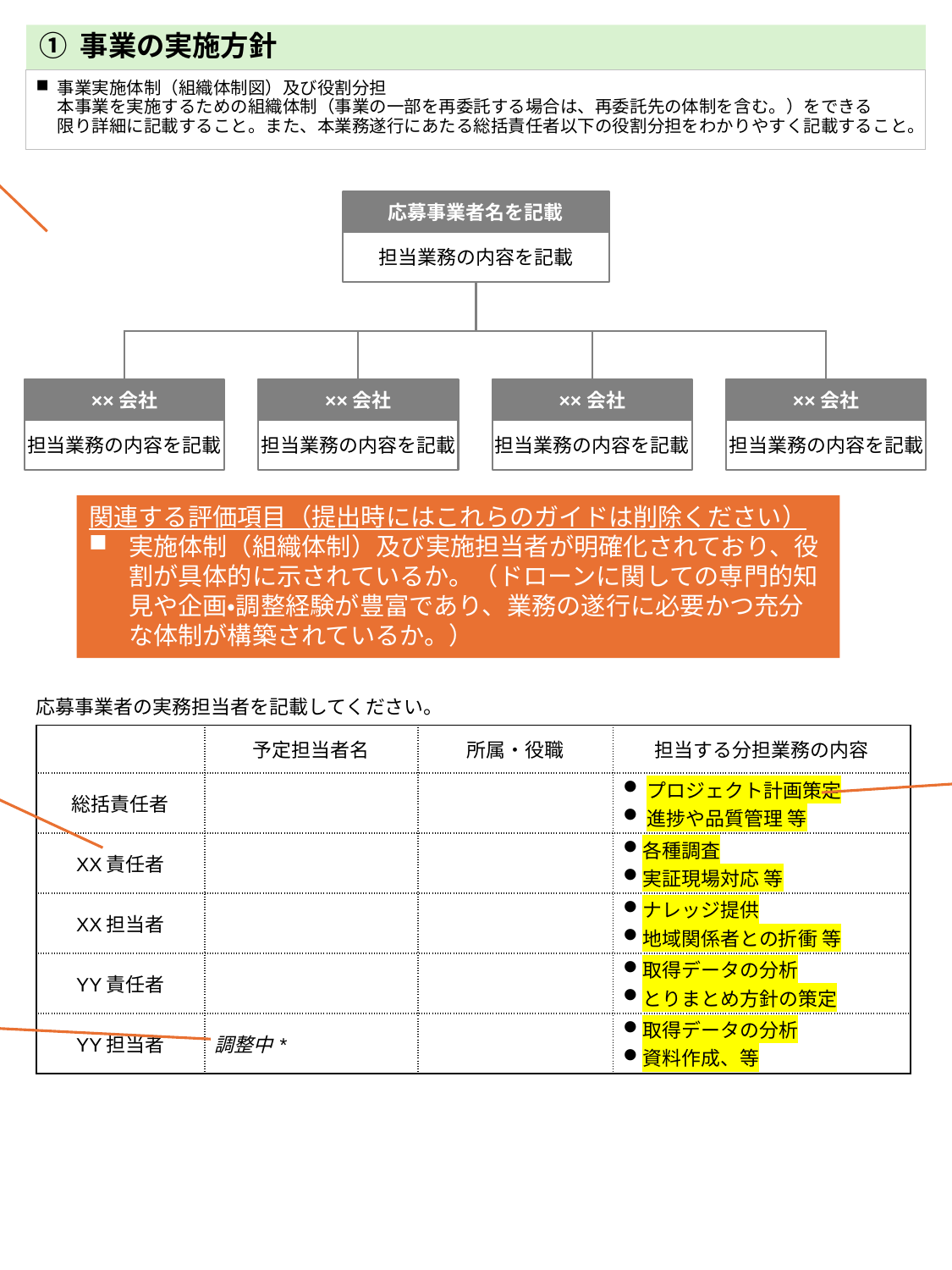

# ① 事業の実施方針
事業実施体制（組織体制図）及び役割分担
本事業を実施するための組織体制（事業の一部を再委託する場合は、再委託先の体制を含む。）をできる
限り詳細に記載すること。また、本業務遂行にあたる総括責任者以下の役割分担をわかりやすく記載すること。
評価項目に則した内容が記載されていればフォーマットは問いません。
（コンソーシアムで応募する場合は、各人員の所属企業や企業ごとの業務所掌がわかるように記載ください）
関連する評価項目（提出時にはこれらのガイドは削除ください）
実施体制（組織体制）及び実施担当者が明確化されており、役割が具体的に示されているか。（ドローンに関しての専門的知見や企画・調整経験が豊富であり、業務の遂行に必要かつ充分な体制が構築されているか。）
適宜行を追加ください。
（記載済のものの修正も可）
記入例のため
適宜修正ください。
担当者が未確定の場合は
「調整中」と記載ください。
応募事業者名を記載
担当業務の内容を記載
××会社
担当業務の内容を記載
××会社
担当業務の内容を記載
××会社
担当業務の内容を記載
××会社
担当業務の内容を記載
プロジェクト協力（役割を記載）
＜協力事業者名＞
応募事業者の実務担当者を記載してください。
|  | 予定担当者名 | 所属・役職 | 担当する分担業務の内容 |
| --- | --- | --- | --- |
| 総括責任者 |  |  | プロジェクト計画策定 進捗や品質管理 等 |
| XX責任者 |  |  | 各種調査 実証現場対応 等 |
| XX担当者 |  |  | ナレッジ提供 地域関係者との折衝 等 |
| YY責任者 |  |  | 取得データの分析 とりまとめ方針の策定 |
| YY担当者 | 調整中\* |  | 取得データの分析 資料作成、等 |